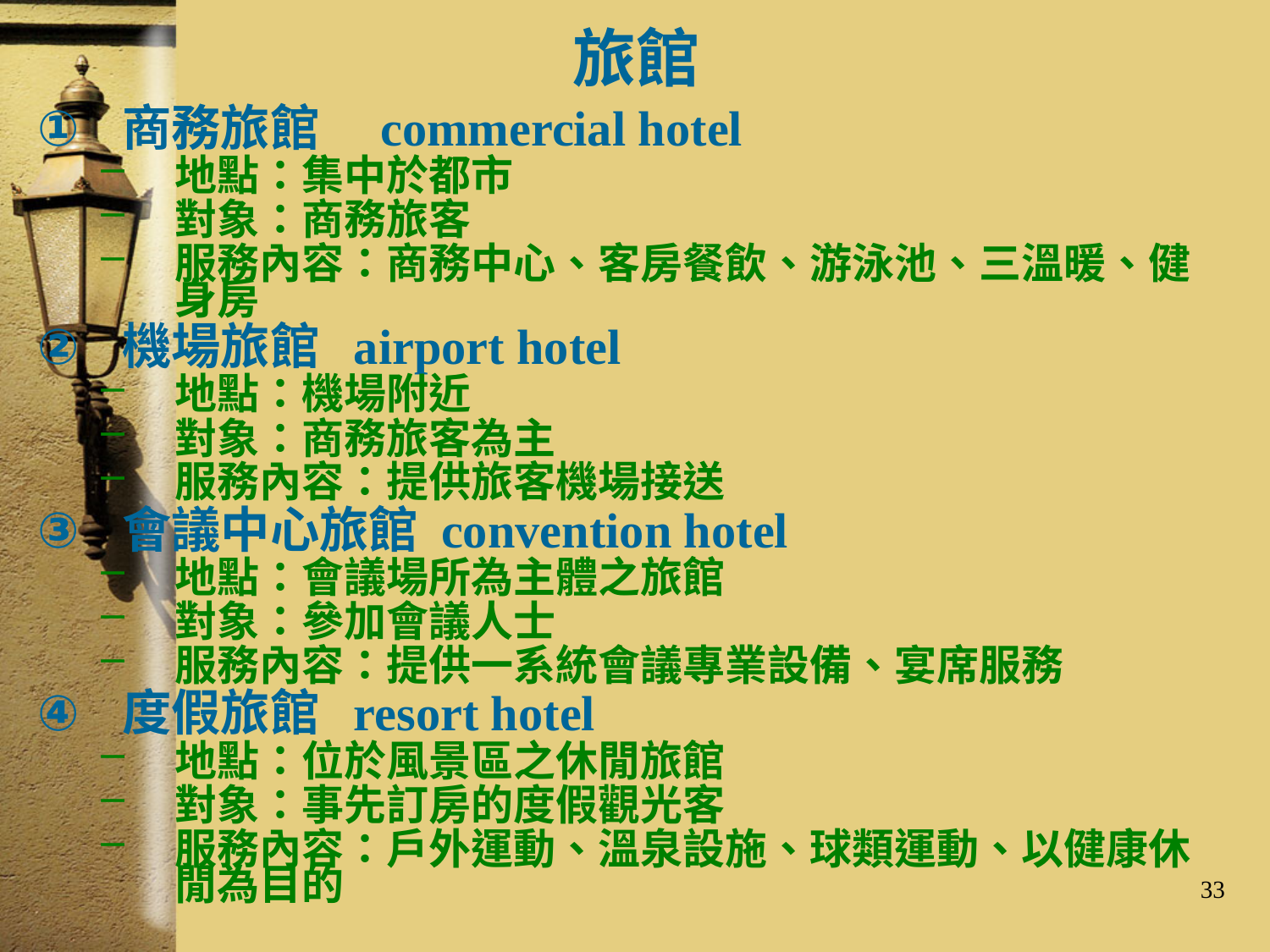

# 旅館

商務旅館　commercial hotel
地點：集中於都市
對象：商務旅客
服務內容：商務中心、客房餐飲、游泳池、三溫暖、健身房
機場旅館  airport hotel
地點：機場附近
對象：商務旅客為主
服務內容：提供旅客機場接送
會議中心旅館 convention hotel
地點：會議場所為主體之旅館
對象：參加會議人士
服務內容：提供一系統會議專業設備、宴席服務
度假旅館  resort hotel
地點：位於風景區之休閒旅館
對象：事先訂房的度假觀光客
服務內容：戶外運動、溫泉設施、球類運動、以健康休閒為目的

33